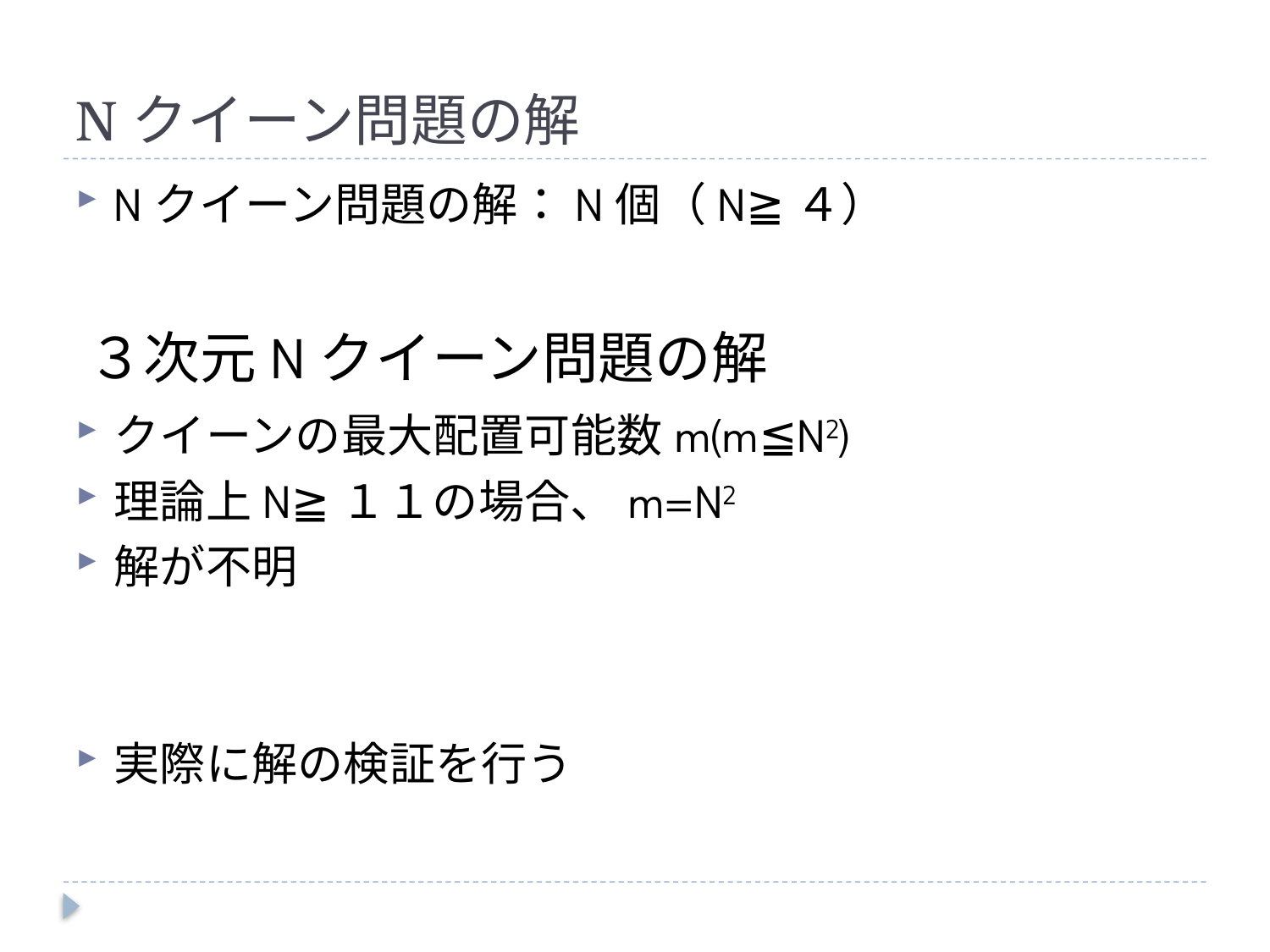

# Nクイーン問題の解
Nクイーン問題の解：N個（N≧４）
クイーンの最大配置可能数m(m≦N2)
理論上N≧１１の場合、m=N2
解が不明

実際に解の検証を行う

３次元Nクイーン問題の解